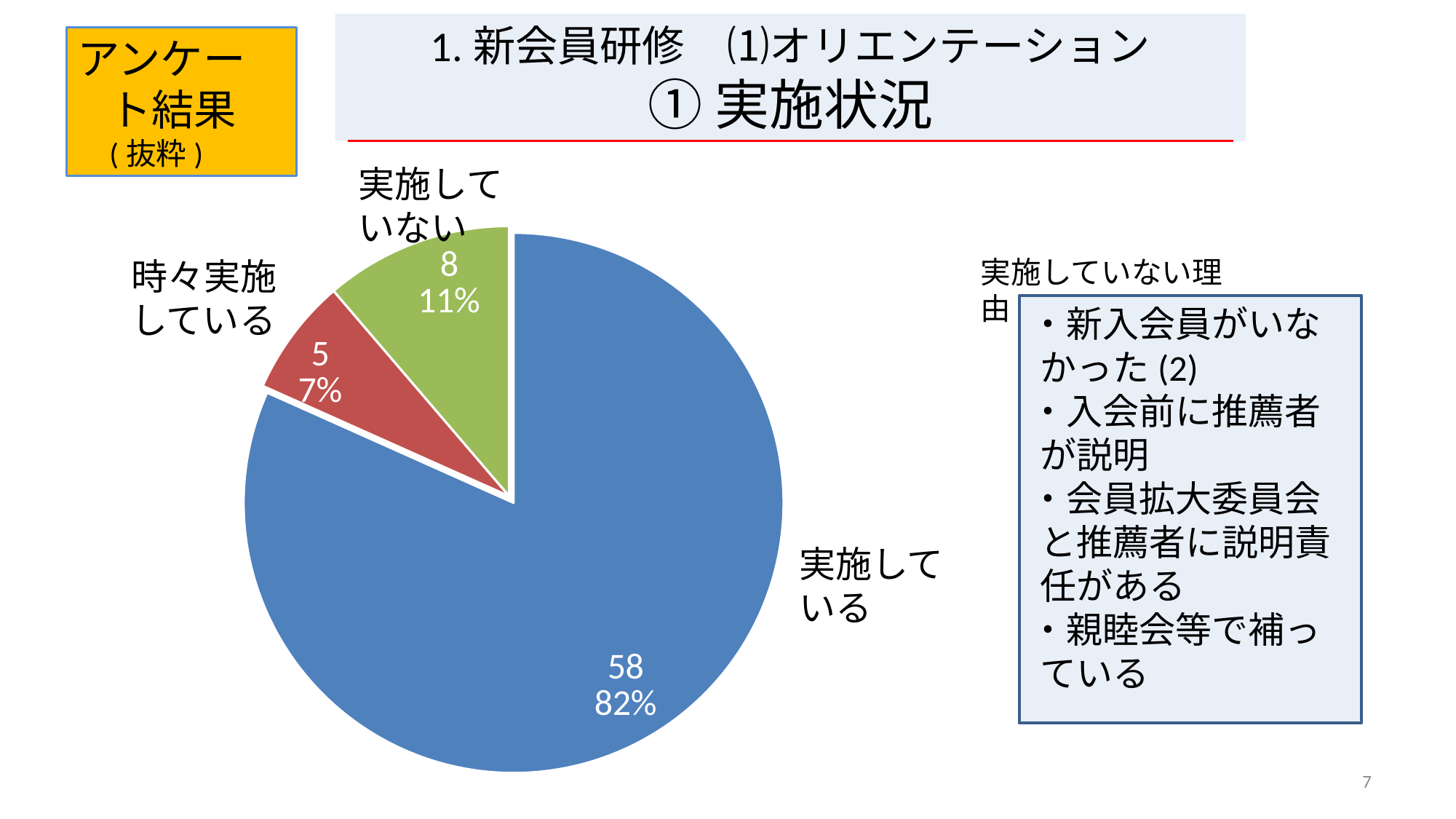

# 1.新会員研修　⑴オリエンテーション ① 実施状況
アンケート結果(抜粋)
実施していない

### Chart

| Category | 実施状況 |
|---|---|
| 実施 | 58.0 |
| 時々実施 | 5.0 |
| 実施していない | 8.0 |
時々実施している
実施していない理由
・新入会員がいなかった(2)
・入会前に推薦者が説明
・会員拡大委員会と推薦者に説明責任がある
・親睦会等で補っている
実施している
7